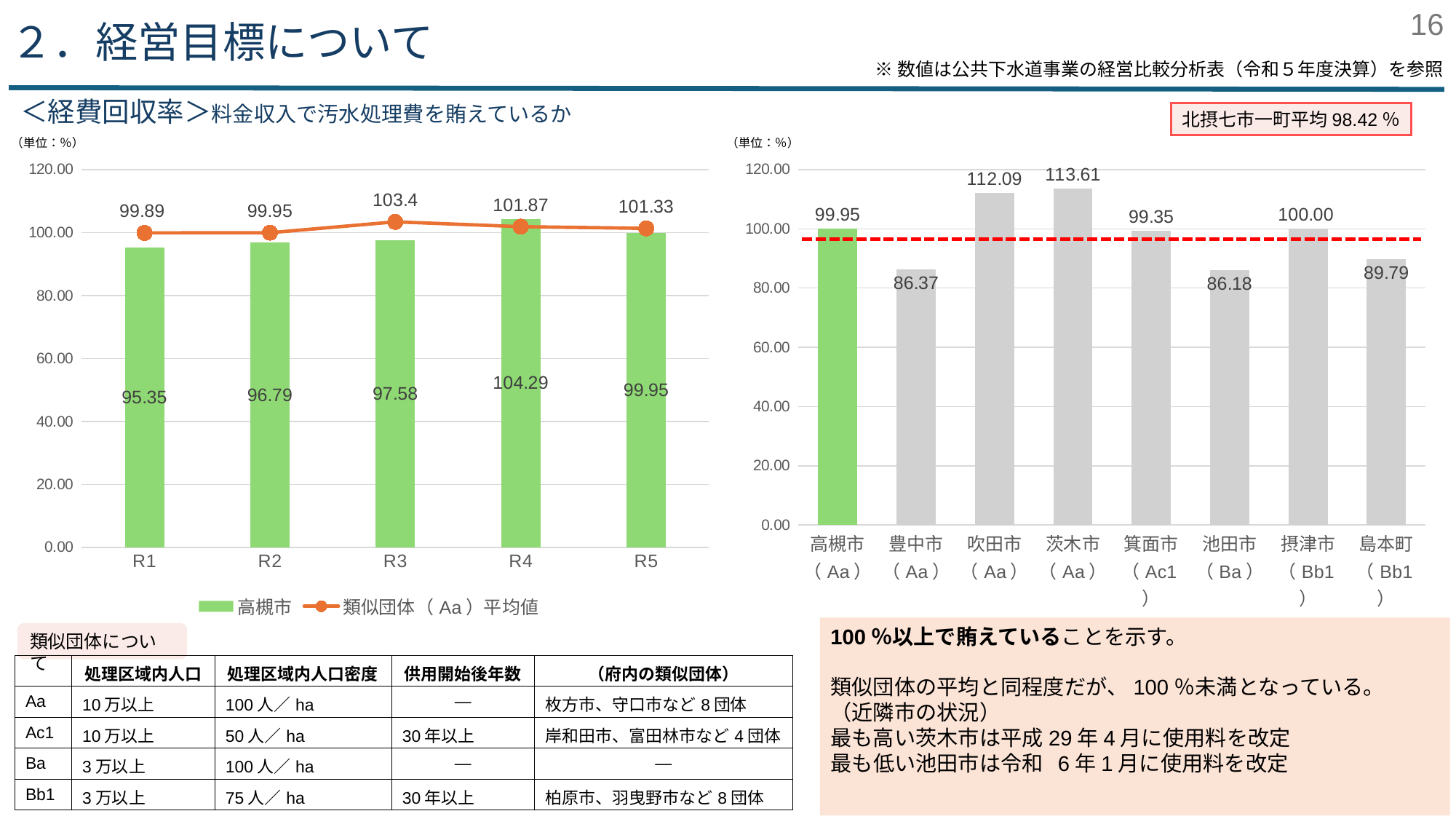

16
２．経営目標について
※数値は公共下水道事業の経営比較分析表（令和５年度決算）を参照
＜経費回収率＞料金収入で汚水処理費を賄えているか
北摂七市一町平均98.42％
（単位：％）
（単位：％）

### Chart

| Category | 高槻市 | 類似団体（Aa）平均値 |
|---|---|---|
| R1 | 95.35 | 99.89 |
| R2 | 96.79 | 99.95 |
| R3 | 97.58 | 103.4 |
| R4 | 104.29 | 101.87 |
| R5 | 99.95 | 101.33 |

### Chart

| Category | R5 |
|---|---|
| 高槻市
（Aa） | 99.95 |
| 豊中市
（Aa） | 86.37 |
| 吹田市
（Aa） | 112.09 |
| 茨木市
（Aa） | 113.61 |
| 箕面市
（Ac1） | 99.35 |
| 池田市
（Ba） | 86.18 |
| 摂津市
（Bb1） | 100.0 |
| 島本町
（Bb1） | 89.79 |
100％以上で賄えていることを示す。

類似団体の平均と同程度だが、100％未満となっている。
（近隣市の状況）
最も高い茨木市は平成29年4月に使用料を改定
最も低い池田市は令和  6年1月に使用料を改定
類似団体について
|  | 処理区域内人口 | 処理区域内人口密度 | 供用開始後年数 | （府内の類似団体） |
| --- | --- | --- | --- | --- |
| Aa | 10万以上 | 100人／ha | ― | 枚方市、守口市など8団体 |
| Ac1 | 10万以上 | 50人／ha | 30年以上 | 岸和田市、富田林市など4団体 |
| Ba | 3万以上 | 100人／ha | ― | ― |
| Bb1 | 3万以上 | 75人／ha | 30年以上 | 柏原市、羽曳野市など8団体 |